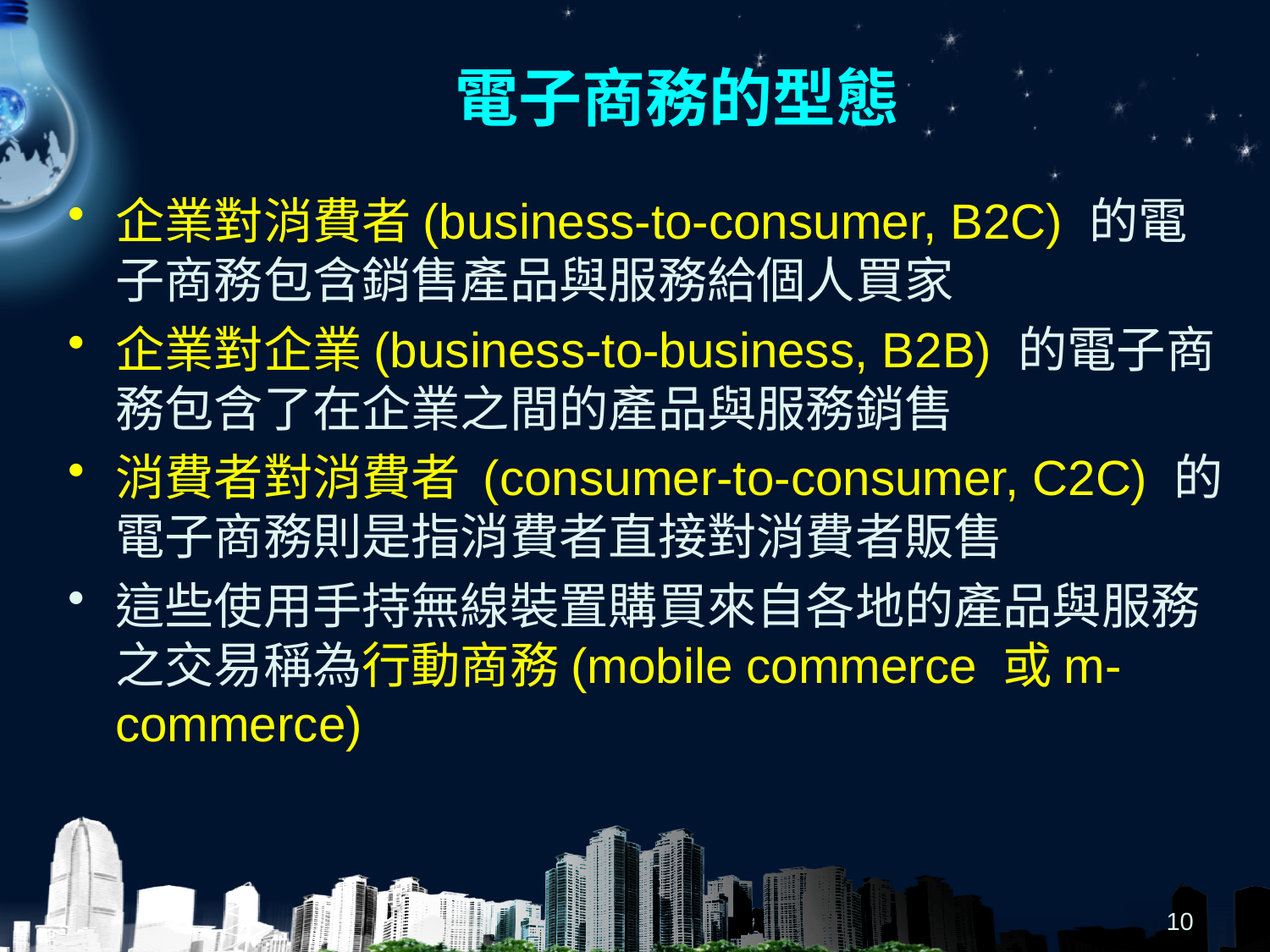

# 電子商務的型態
企業對消費者(business-to-consumer, B2C) 的電子商務包含銷售產品與服務給個人買家
企業對企業(business-to-business, B2B) 的電子商務包含了在企業之間的產品與服務銷售
消費者對消費者 (consumer-to-consumer, C2C) 的電子商務則是指消費者直接對消費者販售
這些使用手持無線裝置購買來自各地的產品與服務之交易稱為行動商務(mobile commerce 或m-commerce)
10